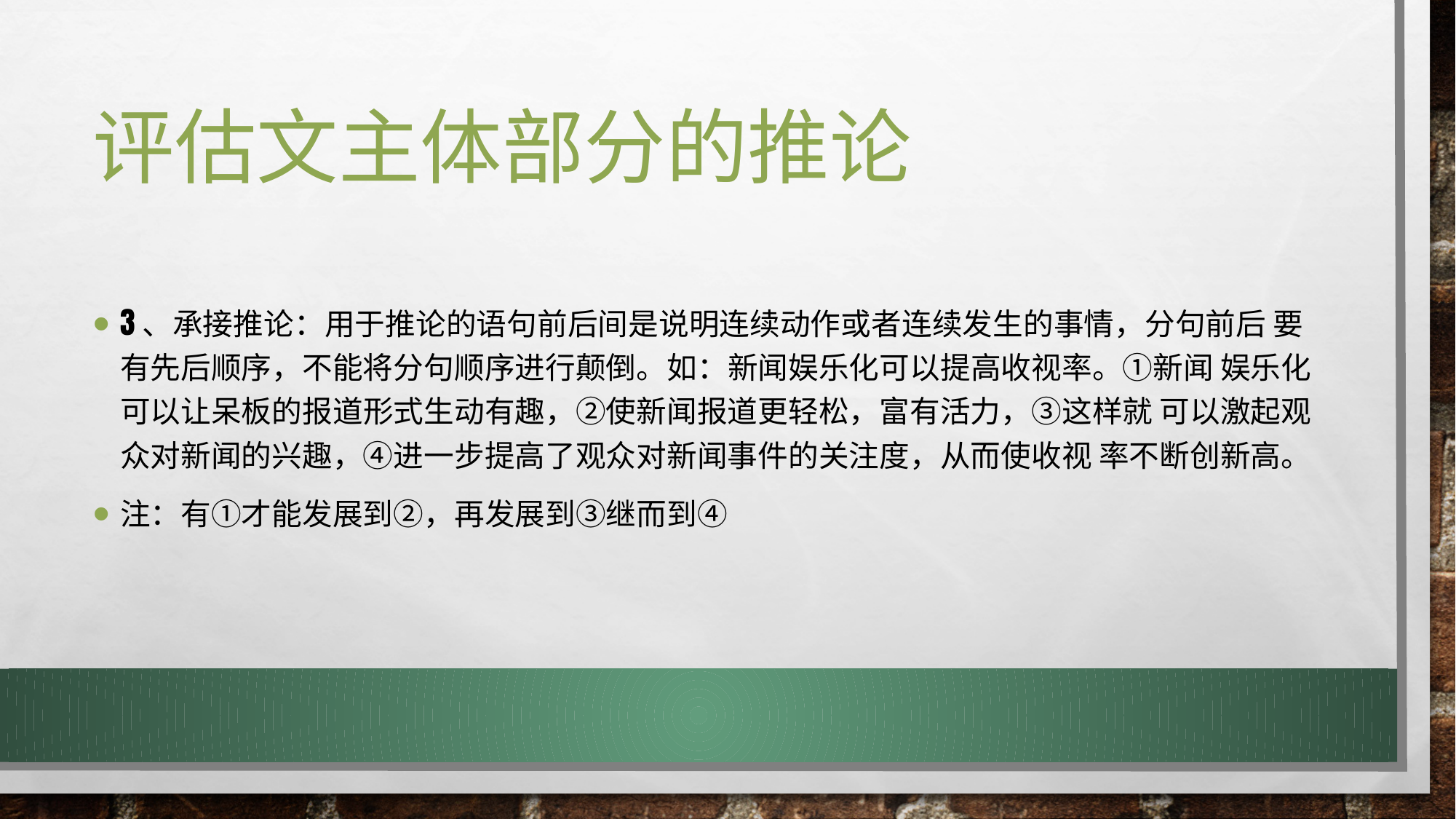

# 评估文主体部分的推论
3、承接推论：用于推论的语句前后间是说明连续动作或者连续发生的事情，分句前后 要有先后顺序，不能将分句顺序进行颠倒。如：新闻娱乐化可以提高收视率。①新闻 娱乐化可以让呆板的报道形式生动有趣，②使新闻报道更轻松，富有活力，③这样就 可以激起观众对新闻的兴趣，④进一步提高了观众对新闻事件的关注度，从而使收视 率不断创新高。
注：有①才能发展到②，再发展到③继而到④